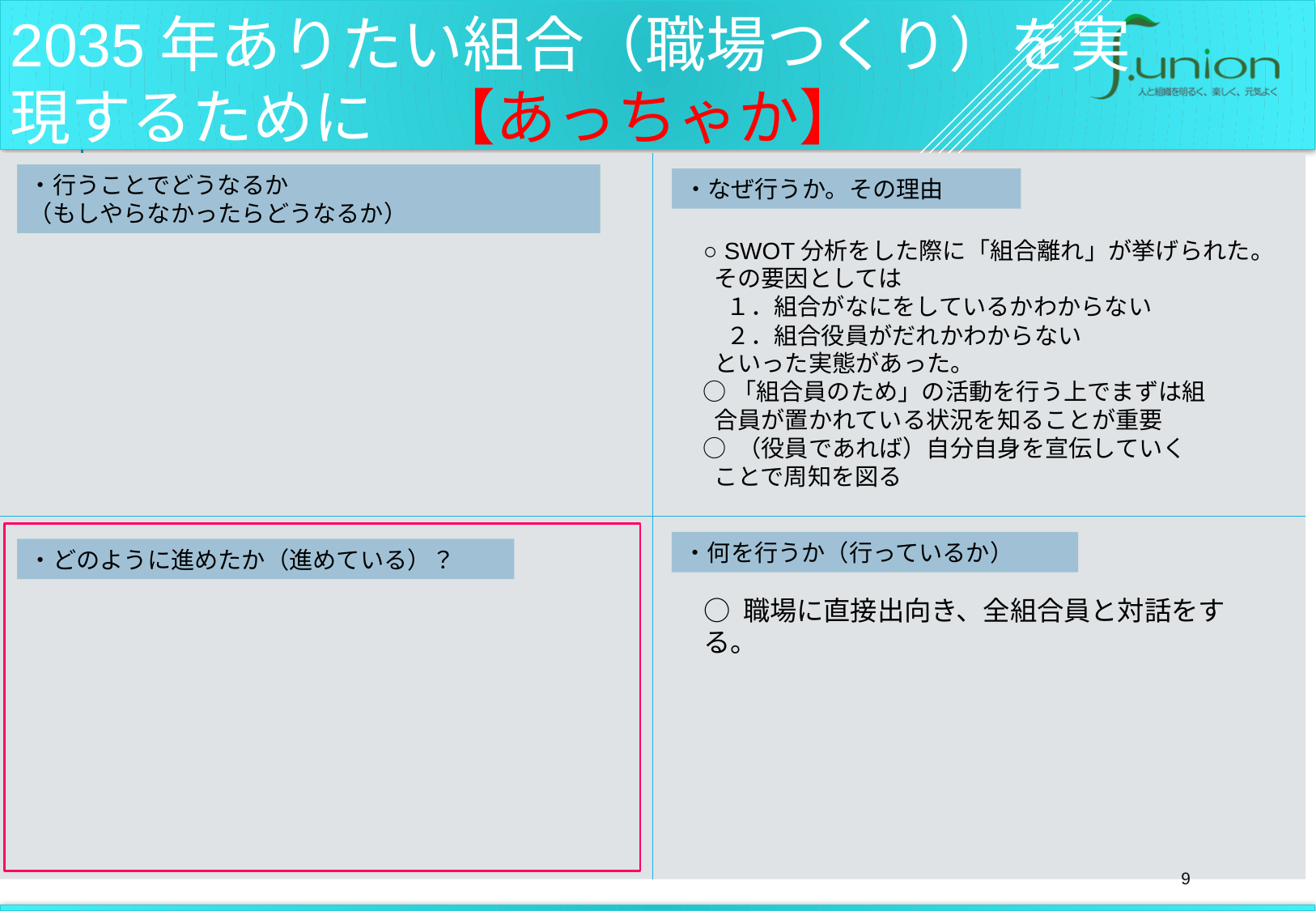

2035年ありたい組合（職場つくり）を実現するために　【あっちゃか】

・行うことでどうなるか
（もしやらなかったらどうなるか）
・なぜ行うか。その理由

○ SWOT分析をした際に「組合離れ」が挙げられた。
 その要因としては
　１．組合がなにをしているかわからない
　２．組合役員がだれかわからない
 といった実態があった。
○「組合員のため」の活動を行う上でまずは組
 合員が置かれている状況を知ることが重要
○ （役員であれば）自分自身を宣伝していく
 ことで周知を図る

・何を行うか（行っているか）
・どのように進めたか（進めている）？
○ 職場に直接出向き、全組合員と対話をする。
9